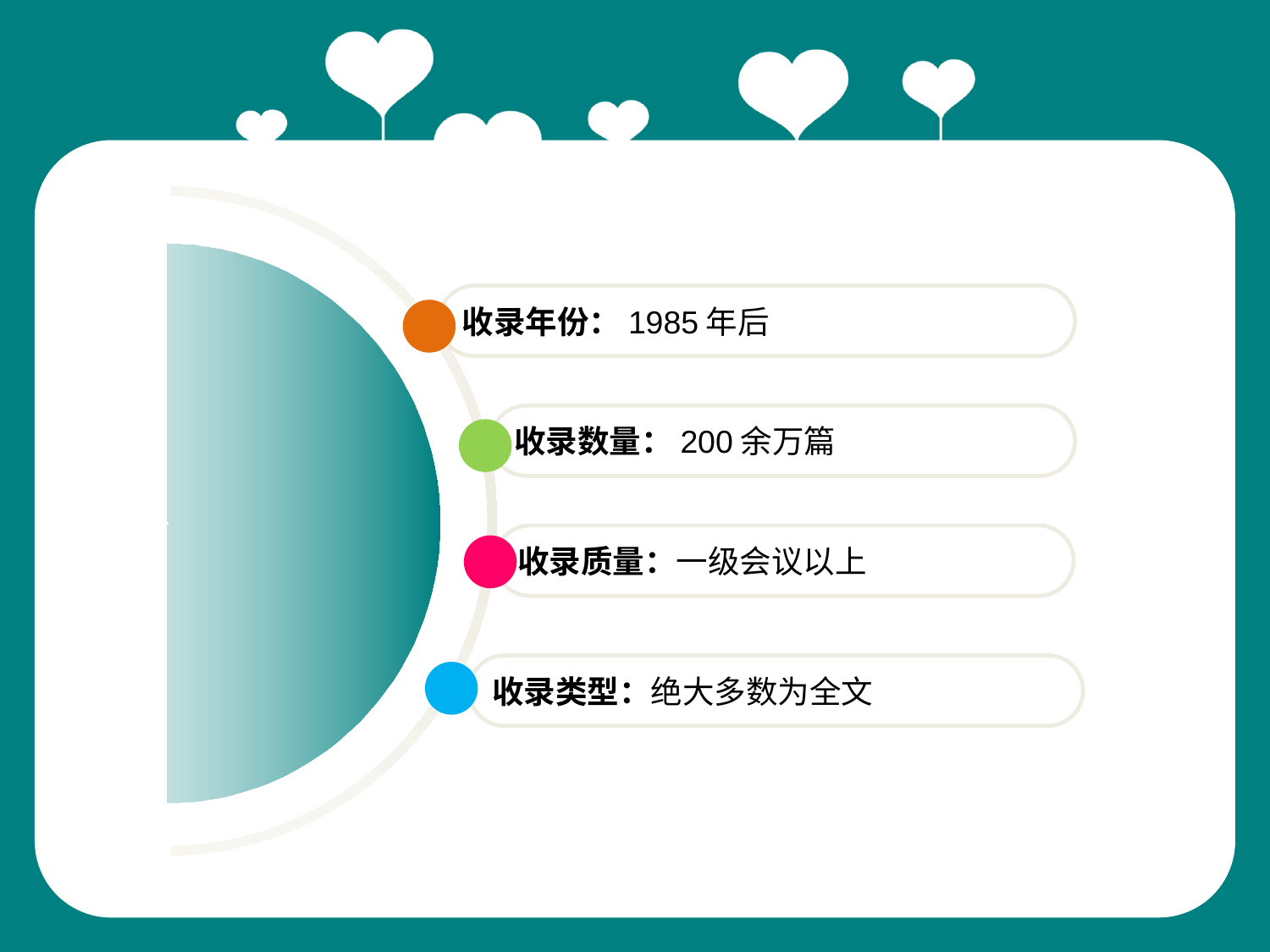

收录年份：1985年后

收录数量：200余万篇

收录质量：一级会议以上

收录类型：绝大多数为全文